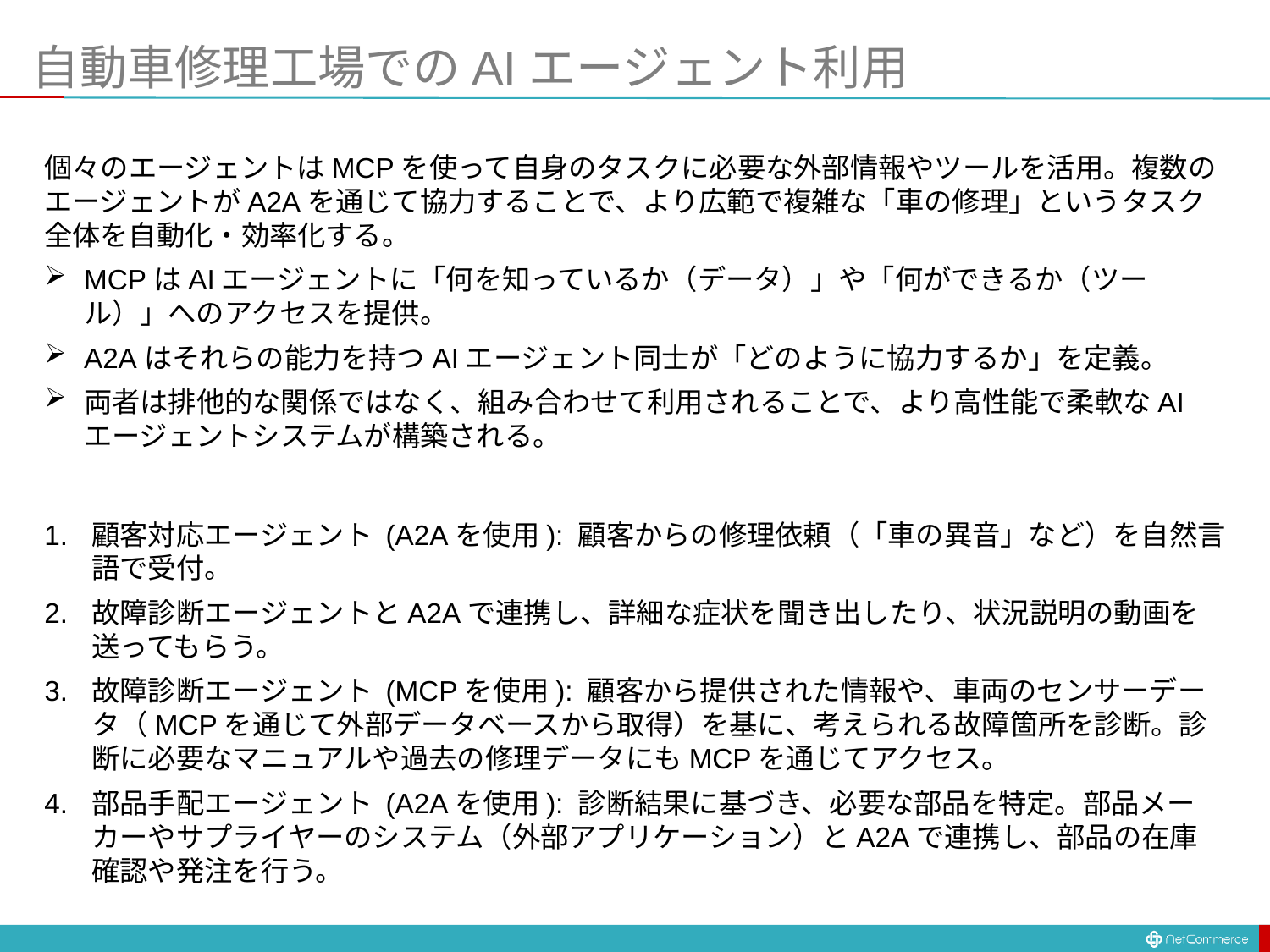

# 自動車修理工場でのAIエージェント利用
個々のエージェントはMCPを使って自身のタスクに必要な外部情報やツールを活用。複数のエージェントがA2Aを通じて協力することで、より広範で複雑な「車の修理」というタスク全体を自動化・効率化する。
MCPはAIエージェントに「何を知っているか（データ）」や「何ができるか（ツール）」へのアクセスを提供。
A2Aはそれらの能力を持つAIエージェント同士が「どのように協力するか」を定義。
両者は排他的な関係ではなく、組み合わせて利用されることで、より高性能で柔軟なAIエージェントシステムが構築される。
顧客対応エージェント (A2Aを使用): 顧客からの修理依頼（「車の異音」など）を自然言語で受付。
故障診断エージェントとA2Aで連携し、詳細な症状を聞き出したり、状況説明の動画を送ってもらう。
故障診断エージェント (MCPを使用): 顧客から提供された情報や、車両のセンサーデータ（MCPを通じて外部データベースから取得）を基に、考えられる故障箇所を診断。診断に必要なマニュアルや過去の修理データにもMCPを通じてアクセス。
部品手配エージェント (A2Aを使用): 診断結果に基づき、必要な部品を特定。部品メーカーやサプライヤーのシステム（外部アプリケーション）とA2Aで連携し、部品の在庫確認や発注を行う。